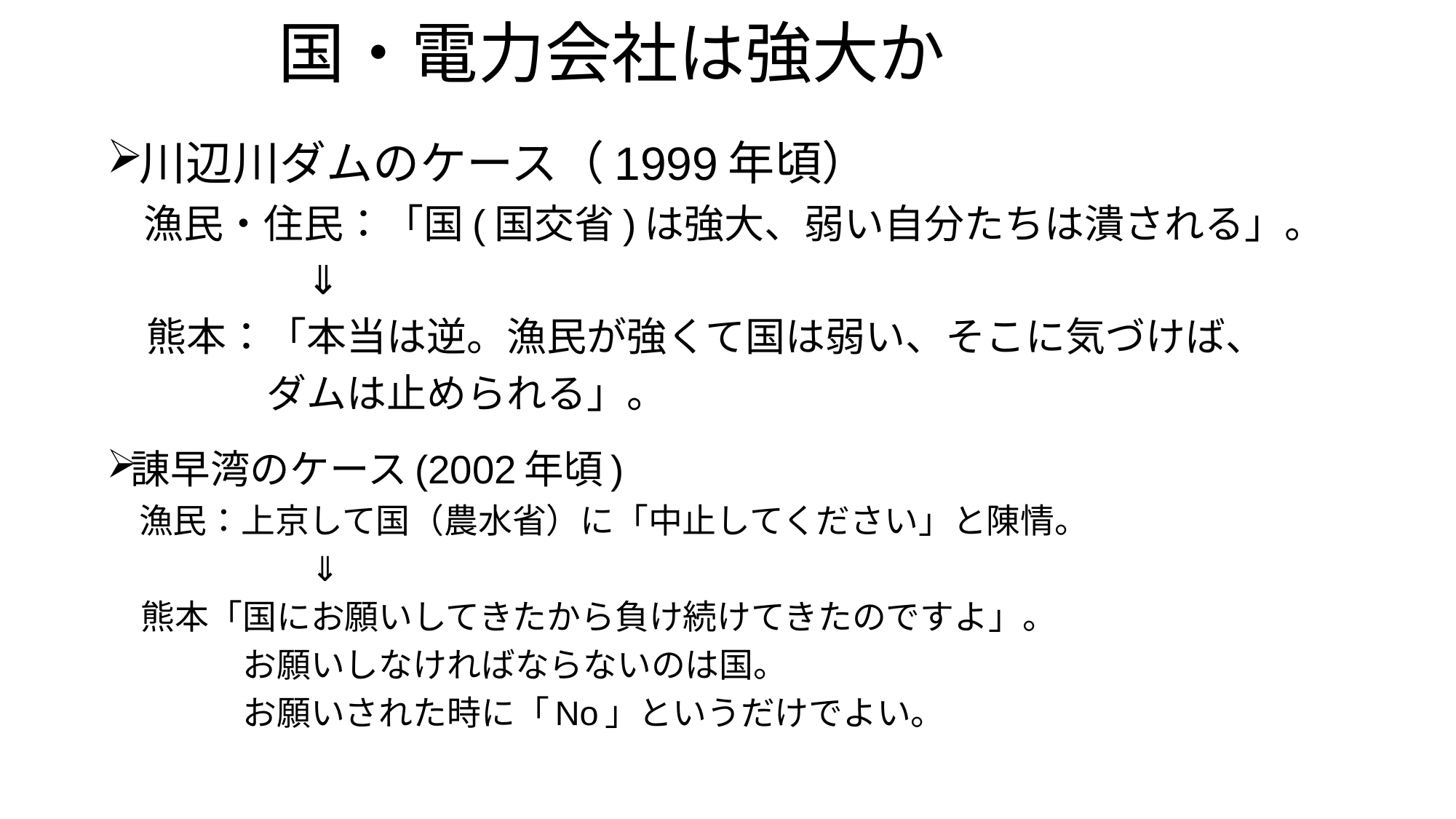

# 国・電力会社は強大か
川辺川ダムのケース（1999年頃）
　漁民・住民：「国(国交省)は強大、弱い自分たちは潰される」。
　　　　　⇓
　熊本：「本当は逆。漁民が強くて国は弱い、そこに気づけば、
　　　　ダムは止められる」。
諌早湾のケース(2002年頃)
    漁民：上京して国（農水省）に「中止してください」と陳情。
　　　　　　⇓
　熊本「国にお願いしてきたから負け続けてきたのですよ」。
　　　　お願いしなければならないのは国。
　　　　お願いされた時に「No」というだけでよい。